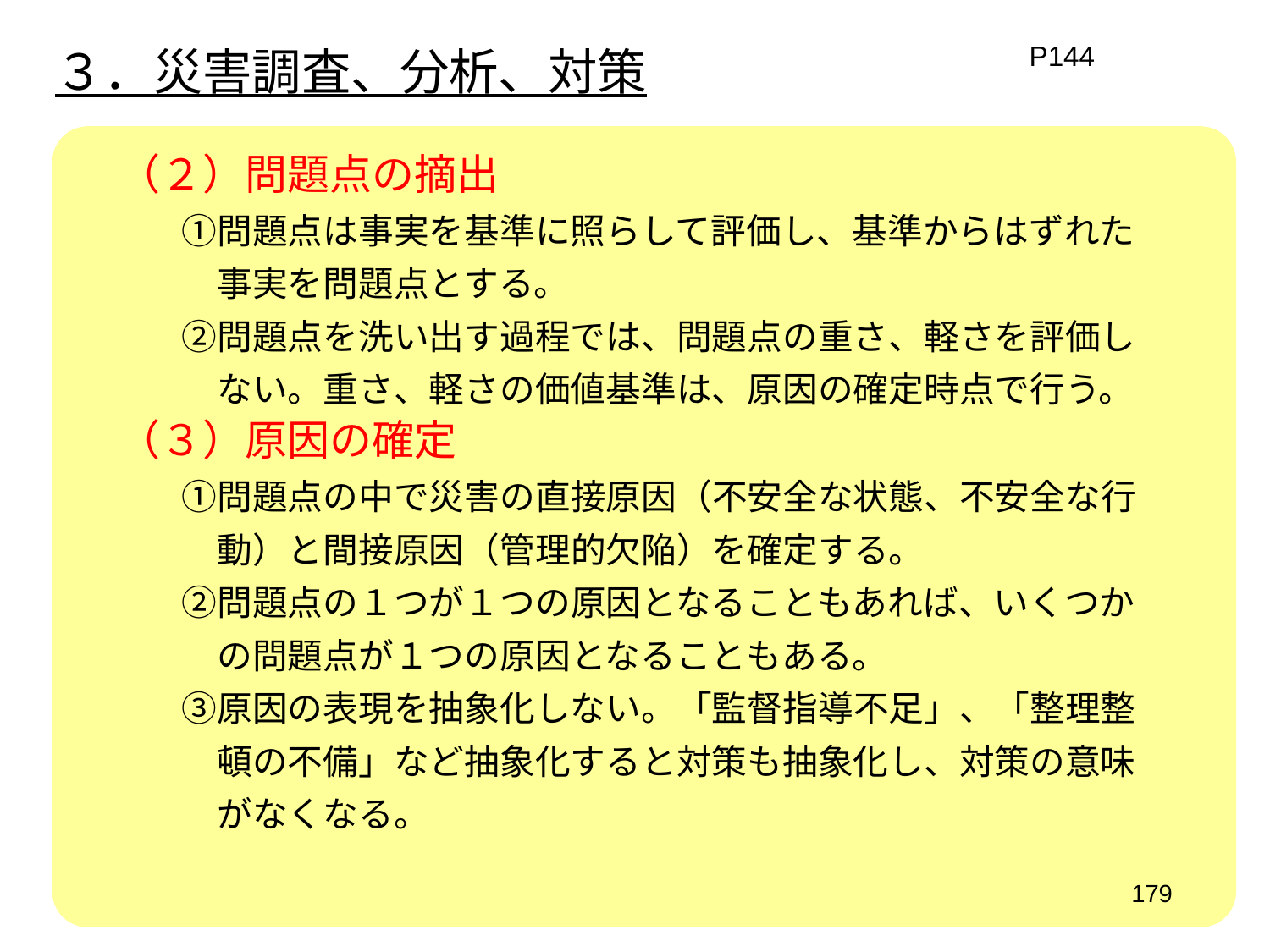

３．災害調査、分析、対策
P144
　（２）問題点の摘出
　　　①問題点は事実を基準に照らして評価し、基準からはずれた
　　　　事実を問題点とする。
　　　②問題点を洗い出す過程では、問題点の重さ、軽さを評価し
　　　　ない。重さ、軽さの価値基準は、原因の確定時点で行う。
　（３）原因の確定
　　　①問題点の中で災害の直接原因（不安全な状態、不安全な行
　　　　動）と間接原因（管理的欠陥）を確定する。
　　　②問題点の１つが１つの原因となることもあれば、いくつか
　　　　の問題点が１つの原因となることもある。
　　　③原因の表現を抽象化しない。「監督指導不足」、「整理整
　　　　頓の不備」など抽象化すると対策も抽象化し、対策の意味
　　　　がなくなる。

179